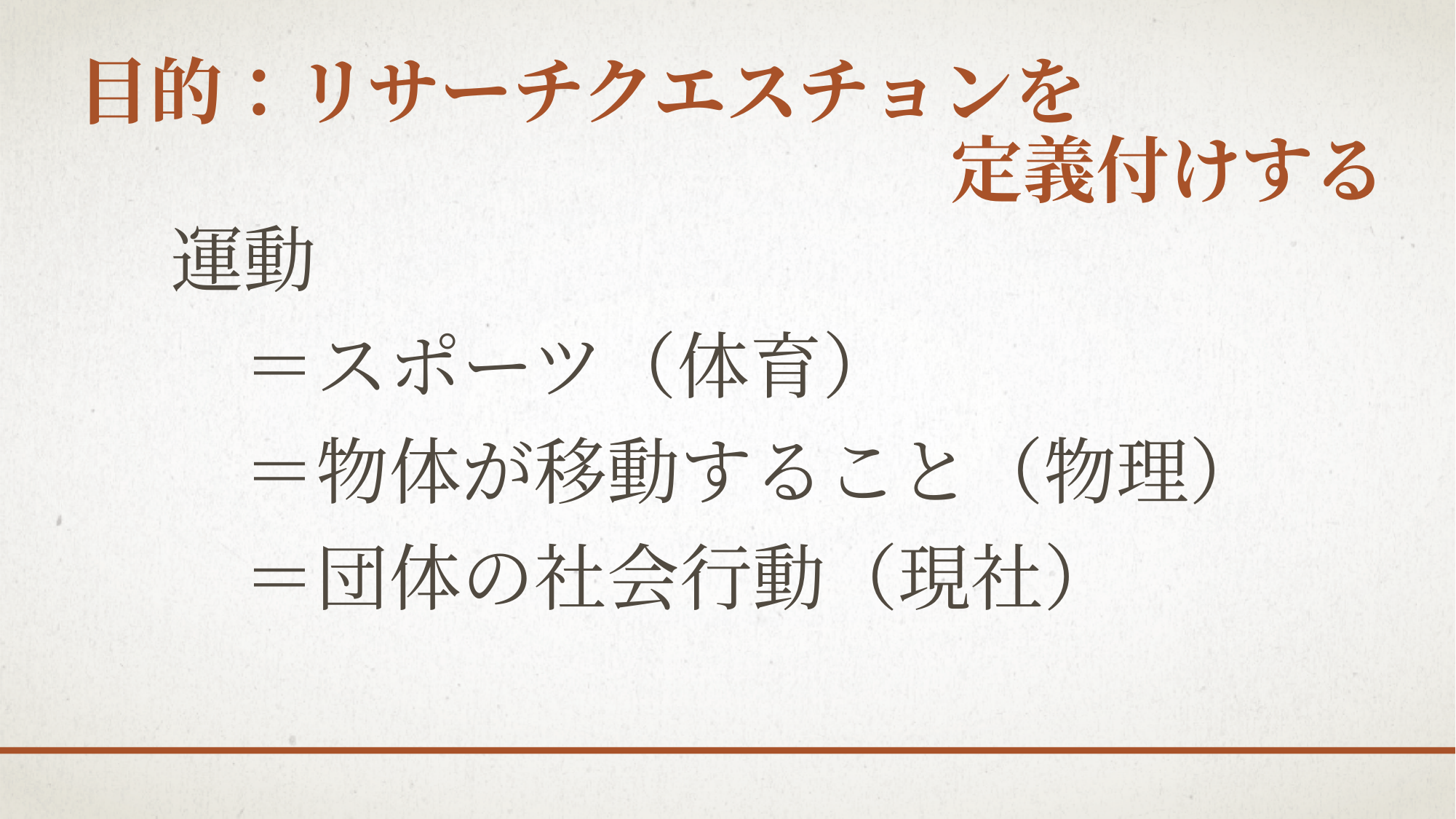

# 目的：リサーチクエスチョンを 　　　　　　　　　　　　定義付けする
運動
　＝スポーツ（体育）
　＝物体が移動すること（物理）
　＝団体の社会行動（現社）